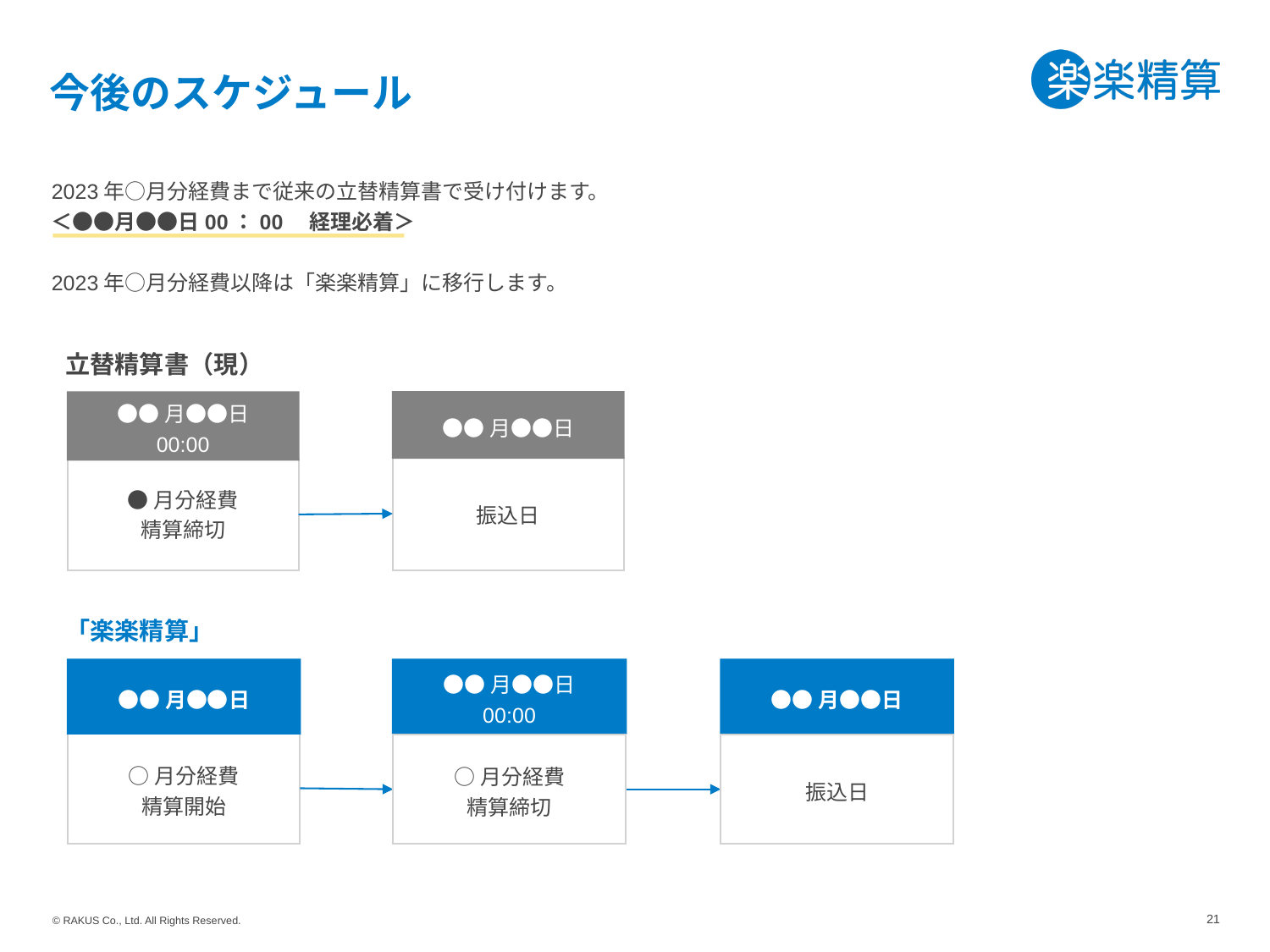

# 今後のスケジュール
2023年○月分経費まで従来の立替精算書で受け付けます。
＜●●月●●日00：00　経理必着＞

2023年○月分経費以降は「楽楽精算」に移行します。

立替精算書（現）
●●月●●日
00:00
●●月●●日

振込日

●月分経費
精算締切

「楽楽精算」
●●月●●日
00:00
●●月●●日
●●月●●日
○月分経費
精算開始
振込日
○月分経費
精算締切
21